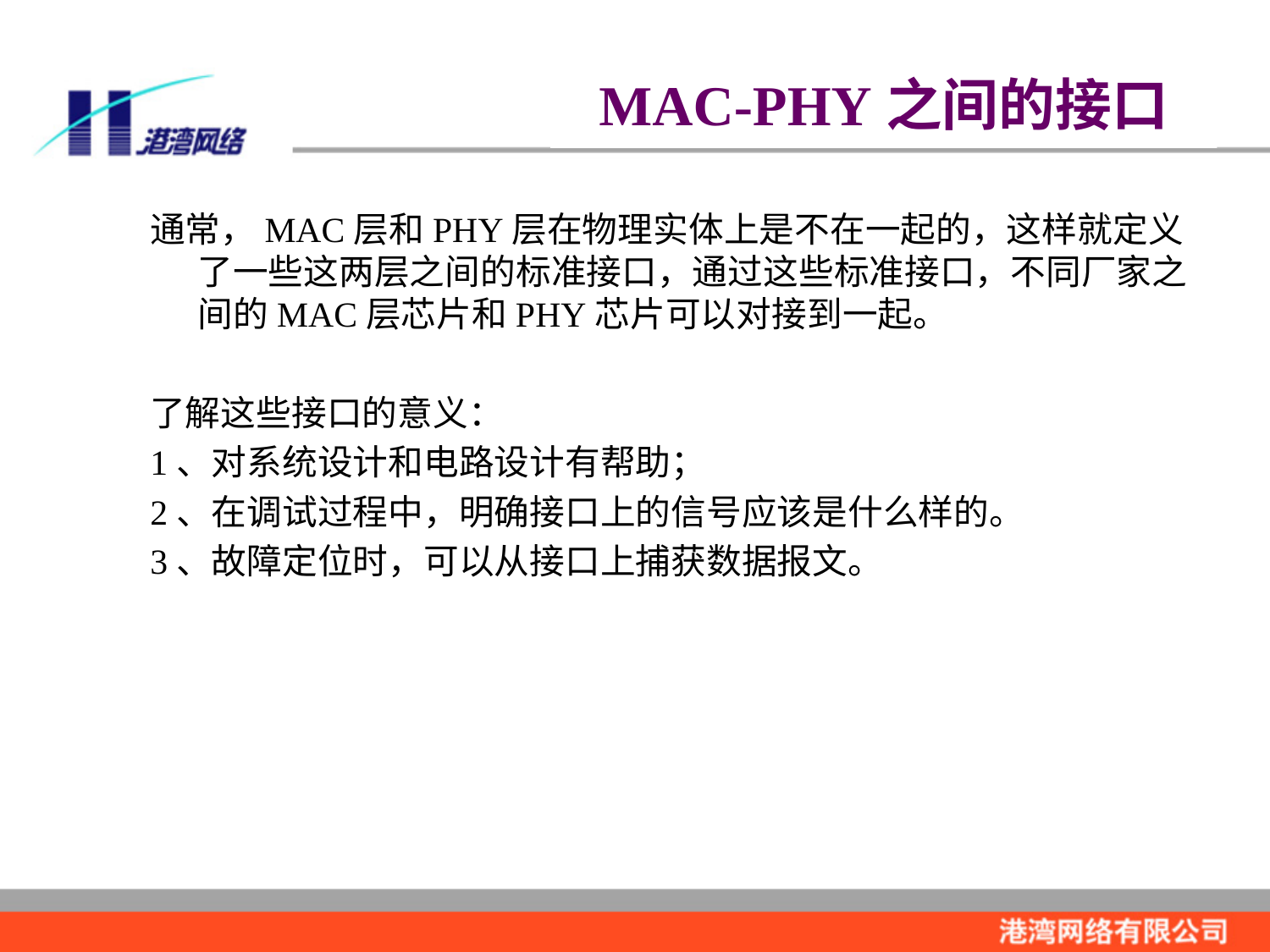

MAC-PHY之间的接口
通常，MAC层和PHY层在物理实体上是不在一起的，这样就定义了一些这两层之间的标准接口，通过这些标准接口，不同厂家之间的MAC层芯片和PHY芯片可以对接到一起。

了解这些接口的意义：
1、对系统设计和电路设计有帮助；
2、在调试过程中，明确接口上的信号应该是什么样的。
3、故障定位时，可以从接口上捕获数据报文。